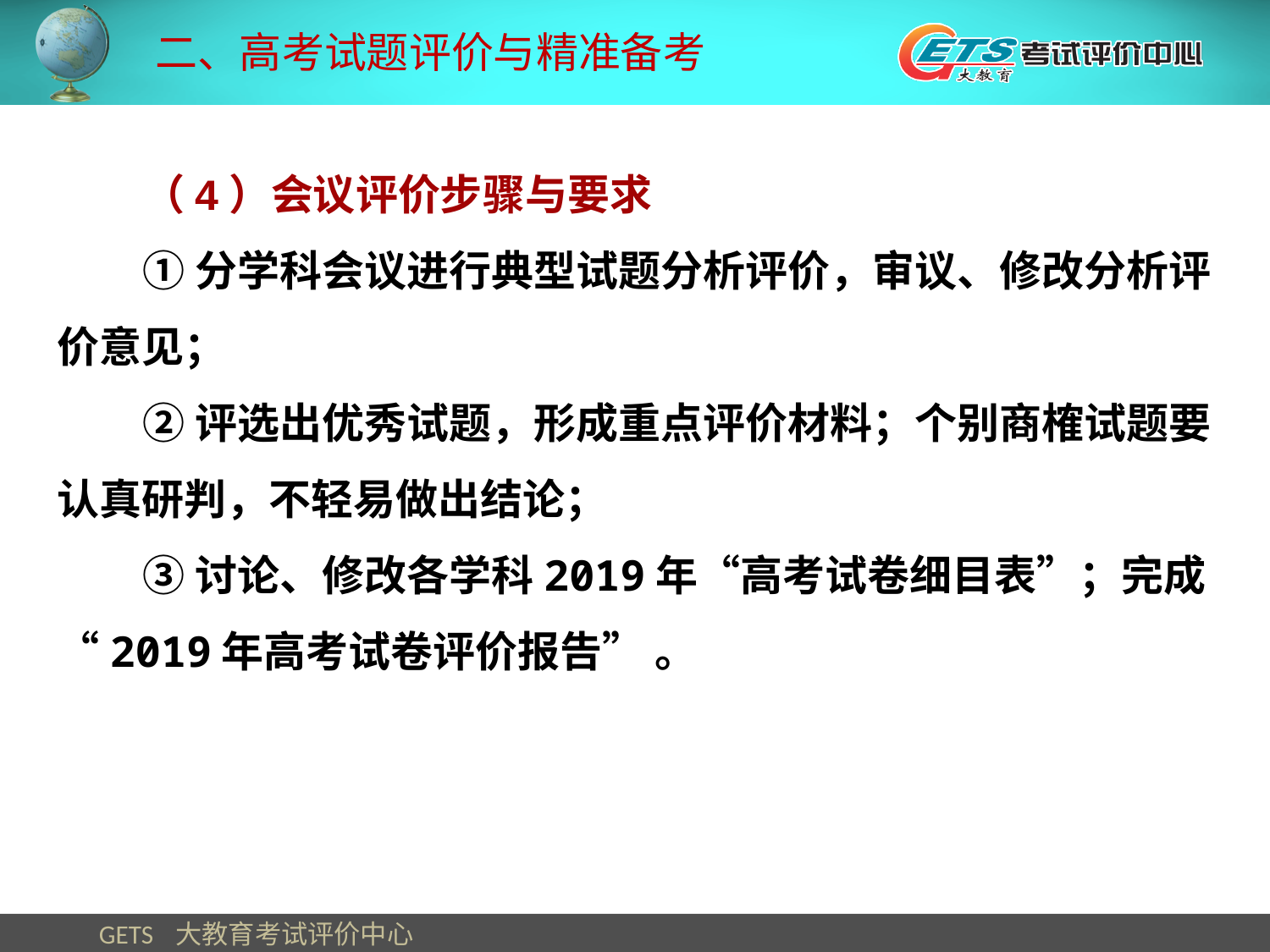

二、高考试题评价与精准备考
（4）会议评价步骤与要求
①分学科会议进行典型试题分析评价，审议、修改分析评价意见；
②评选出优秀试题，形成重点评价材料；个别商榷试题要认真研判，不轻易做出结论；
③讨论、修改各学科2019年“高考试卷细目表”；完成“2019年高考试卷评价报告” 。